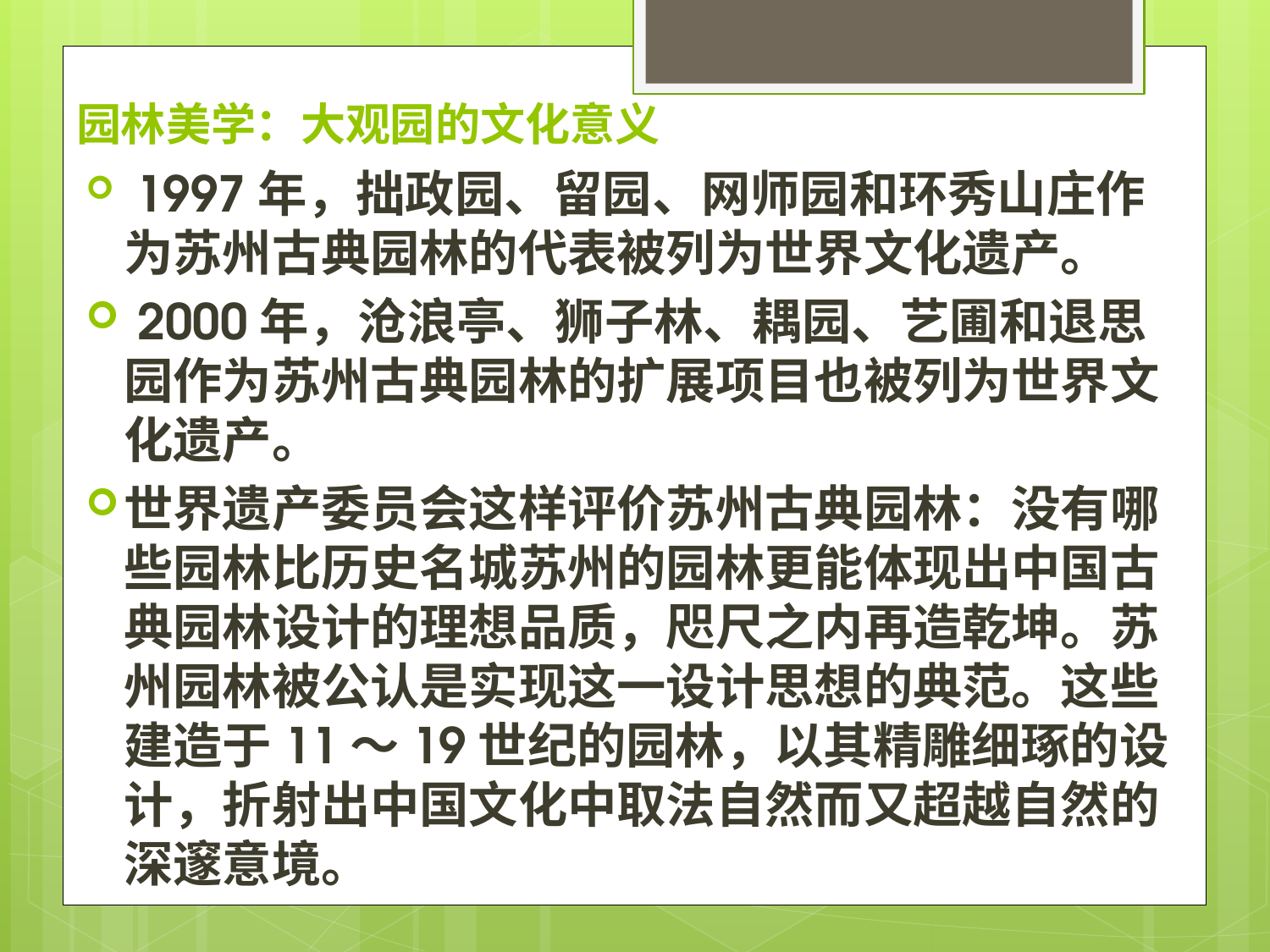

# 园林美学：大观园的文化意义
 1997年，拙政园、留园、网师园和环秀山庄作为苏州古典园林的代表被列为世界文化遗产。
 2000年，沧浪亭、狮子林、耦园、艺圃和退思园作为苏州古典园林的扩展项目也被列为世界文化遗产。
世界遗产委员会这样评价苏州古典园林：没有哪些园林比历史名城苏州的园林更能体现出中国古典园林设计的理想品质，咫尺之内再造乾坤。苏州园林被公认是实现这一设计思想的典范。这些建造于11～19世纪的园林，以其精雕细琢的设计，折射出中国文化中取法自然而又超越自然的深邃意境。